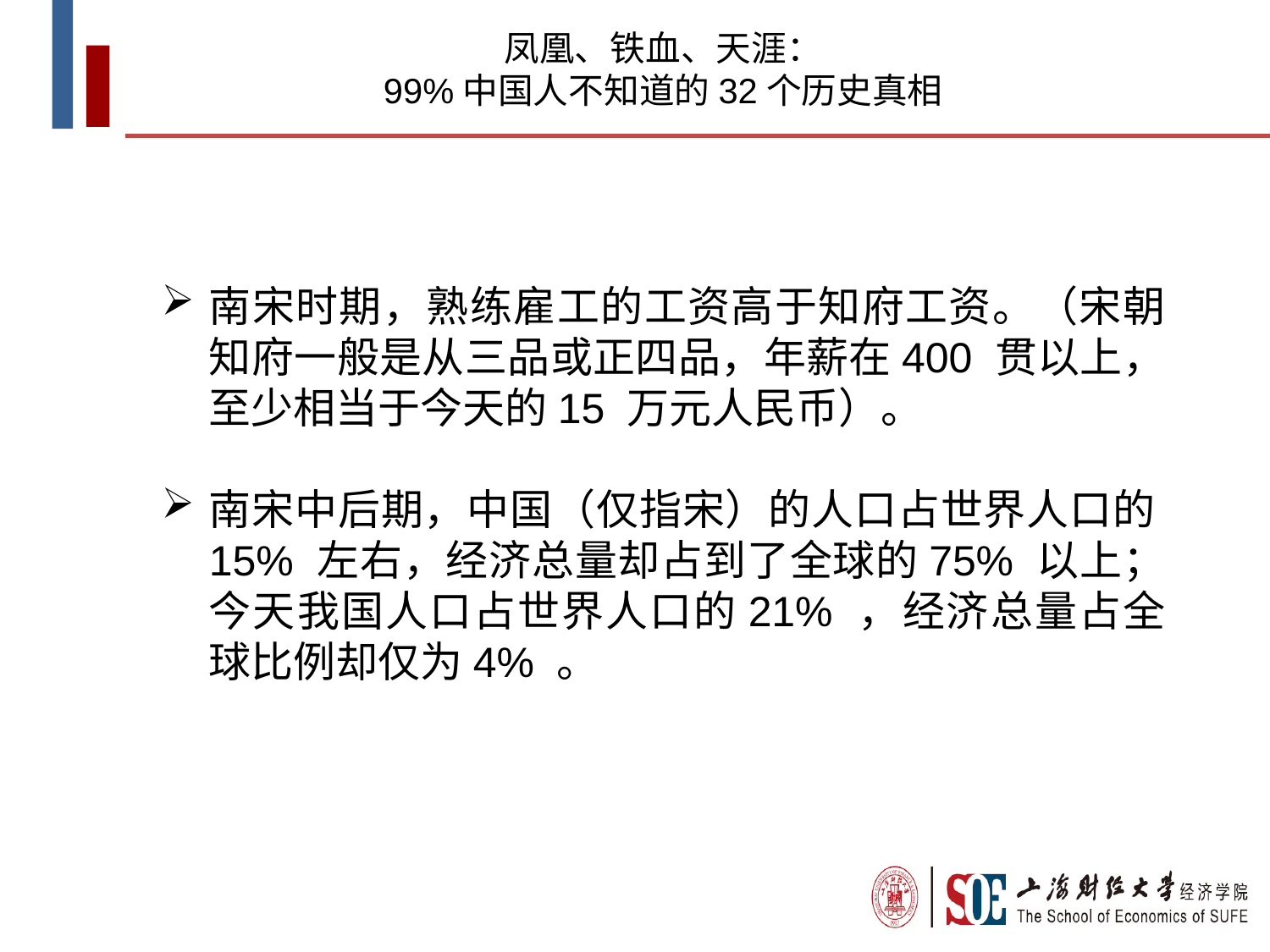

凤凰、铁血、天涯：
99%中国人不知道的32个历史真相

南宋时期，熟练雇工的工资高于知府工资。（宋朝知府一般是从三品或正四品，年薪在400 贯以上，至少相当于今天的15 万元人民币）。

南宋中后期，中国（仅指宋）的人口占世界人口的15% 左右，经济总量却占到了全球的75% 以上；今天我国人口占世界人口的21% ，经济总量占全球比例却仅为4% 。